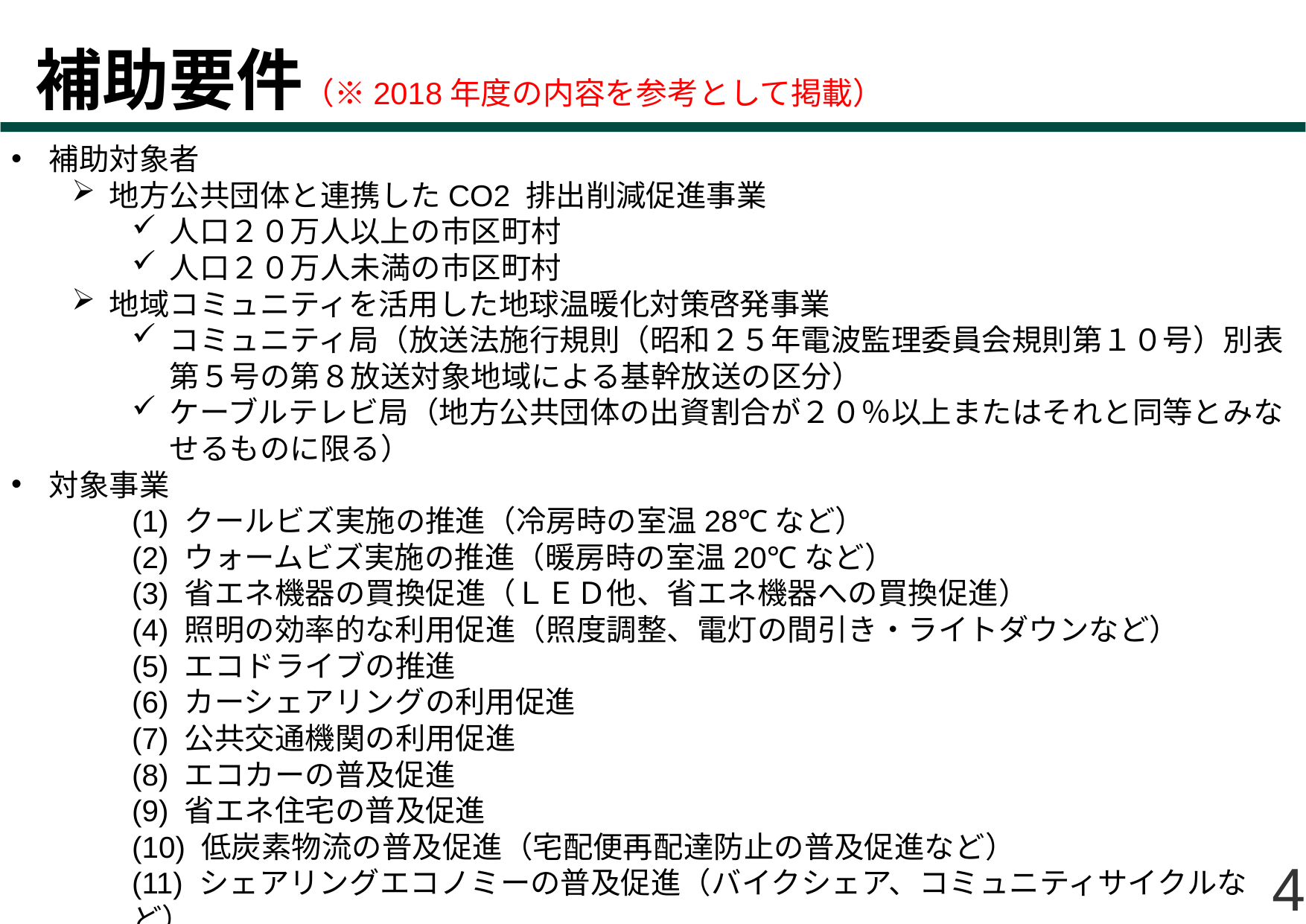

# 補助要件（※2018年度の内容を参考として掲載）
補助対象者
地方公共団体と連携したCO2 排出削減促進事業
人口２０万人以上の市区町村
人口２０万人未満の市区町村
地域コミュニティを活用した地球温暖化対策啓発事業
コミュニティ局（放送法施行規則（昭和２５年電波監理委員会規則第１０号）別表第５号の第８放送対象地域による基幹放送の区分）
ケーブルテレビ局（地方公共団体の出資割合が２０％以上またはそれと同等とみなせるものに限る）
対象事業
(1) クールビズ実施の推進（冷房時の室温28℃など）
(2) ウォームビズ実施の推進（暖房時の室温20℃など）
(3) 省エネ機器の買換促進（ＬＥＤ他、省エネ機器への買換促進）
(4) 照明の効率的な利用促進（照度調整、電灯の間引き・ライトダウンなど）
(5) エコドライブの推進
(6) カーシェアリングの利用促進
(7) 公共交通機関の利用促進
(8) エコカーの普及促進
(9) 省エネ住宅の普及促進
(10) 低炭素物流の普及促進（宅配便再配達防止の普及促進など）
(11) シェアリングエコノミーの普及促進（バイクシェア、コミュニティサイクルなど）